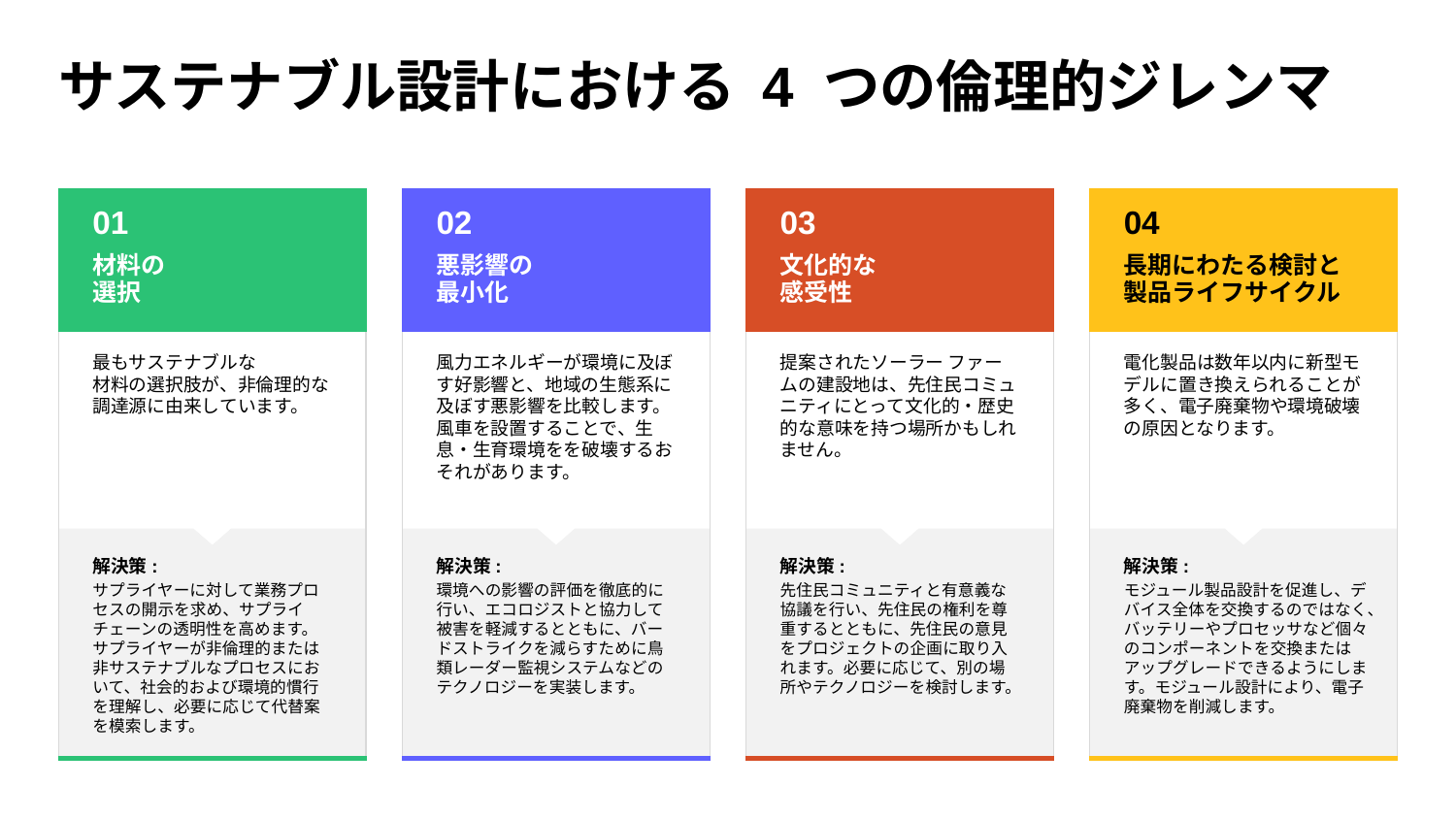

# サステナブル設計における 4 つの倫理的ジレンマ

01
02
03
04
材料の
選択
悪影響の
最小化
文化的な
感受性
長期にわたる検討と製品ライフサイクル
最もサステナブルな
材料の選択肢が、非倫理的な調達源に由来しています。
風力エネルギーが環境に及ぼす好影響と、地域の生態系に及ぼす悪影響を比較します。風車を設置することで、生息・生育環境をを破壊するおそれがあります。
提案されたソーラー ファームの建設地は、先住民コミュニティにとって文化的・歴史的な意味を持つ場所かもしれません。
電化製品は数年以内に新型モデルに置き換えられることが多く、電子廃棄物や環境破壊の原因となります。

解決策:
サプライヤーに対して業務プロセスの開示を求め、サプライ チェーンの透明性を高めます。サプライヤーが非倫理的または非サステナブルなプロセスにおいて、社会的および環境的慣行を理解し、必要に応じて代替案を模索します。
解決策:
環境への影響の評価を徹底的に行い、エコロジストと協力して被害を軽減するとともに、バードストライクを減らすために⿃類レーダー監視システムなどのテクノロジーを実装します。
解決策:
先住民コミュニティと有意義な協議を行い、先住民の権利を尊重するとともに、先住民の意見をプロジェクトの企画に取り入れます。必要に応じて、別の場所やテクノロジーを検討します。
解決策:
モジュール製品設計を促進し、デバイス全体を交換するのではなく、バッテリーやプロセッサなど個々のコンポーネントを交換またはアップグレードできるようにします。モジュール設計により、電子廃棄物を削減します。